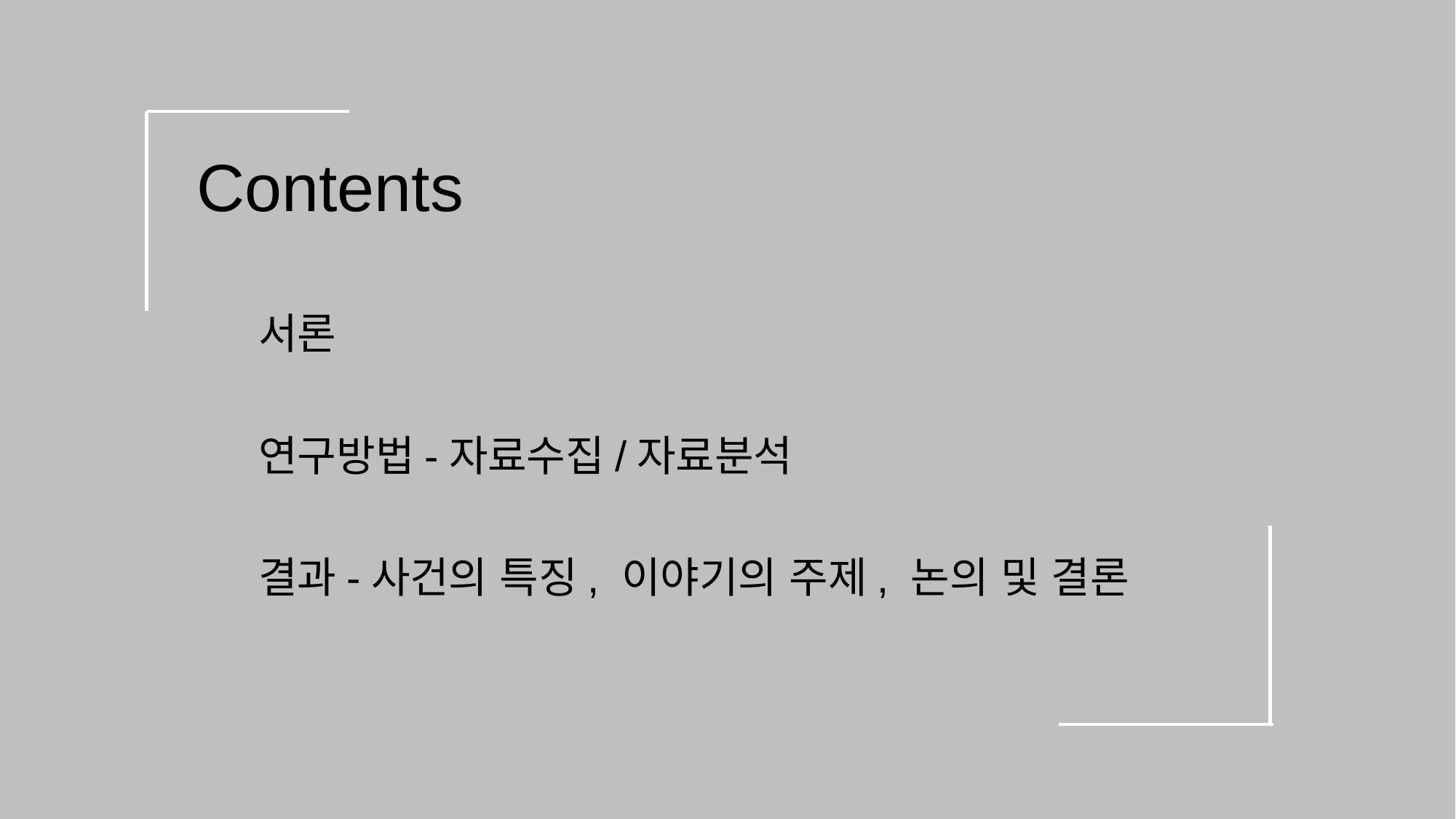

# Contents
서론

연구방법-자료수집/자료분석

결과-사건의 특징, 이야기의 주제, 논의 및 결론